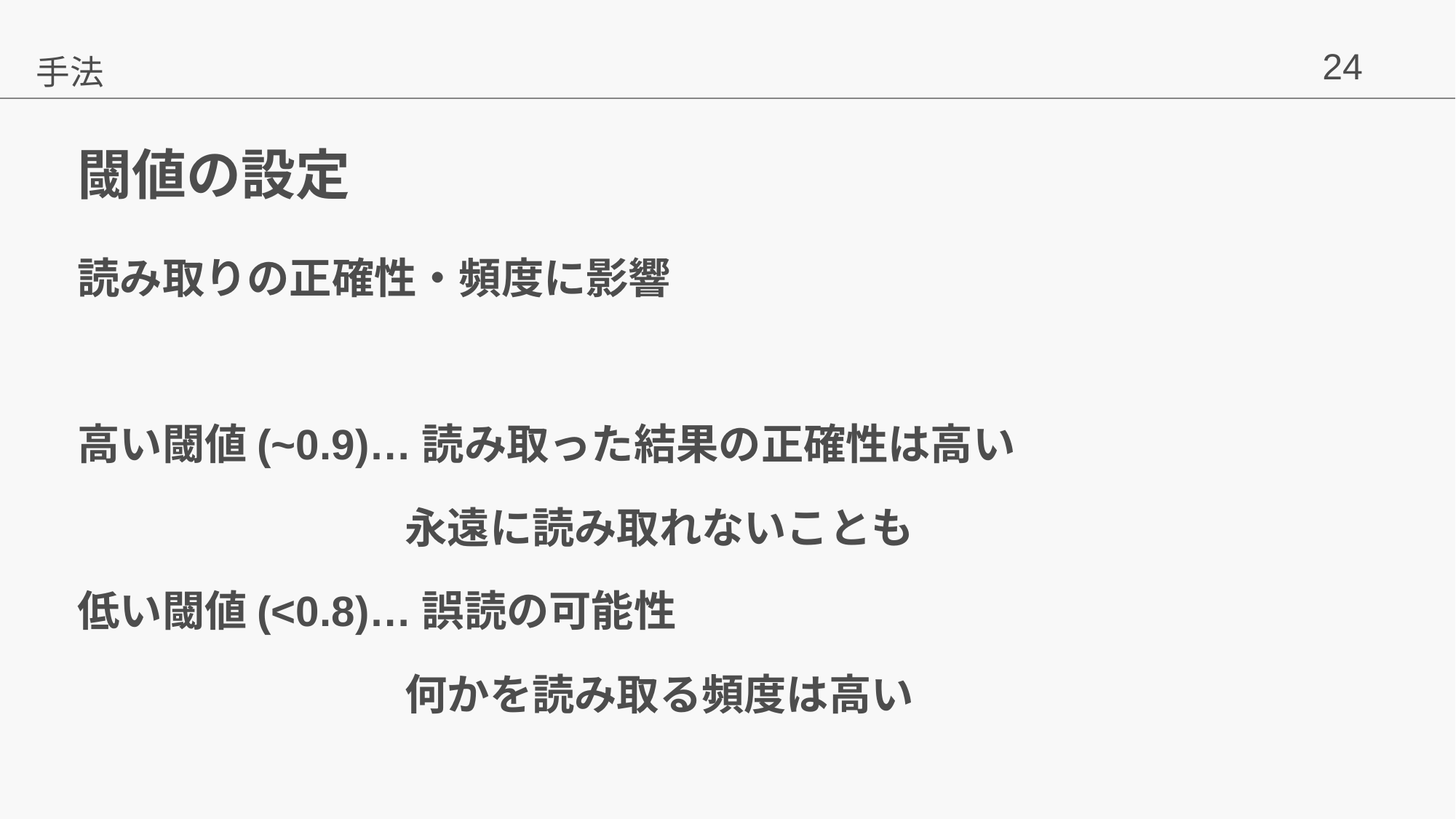

手法
# 閾値の設定
読み取りの正確性・頻度に影響

高い閾値(~0.9)…読み取った結果の正確性は高い
			永遠に読み取れないことも
低い閾値(<0.8)…誤読の可能性
			何かを読み取る頻度は高い